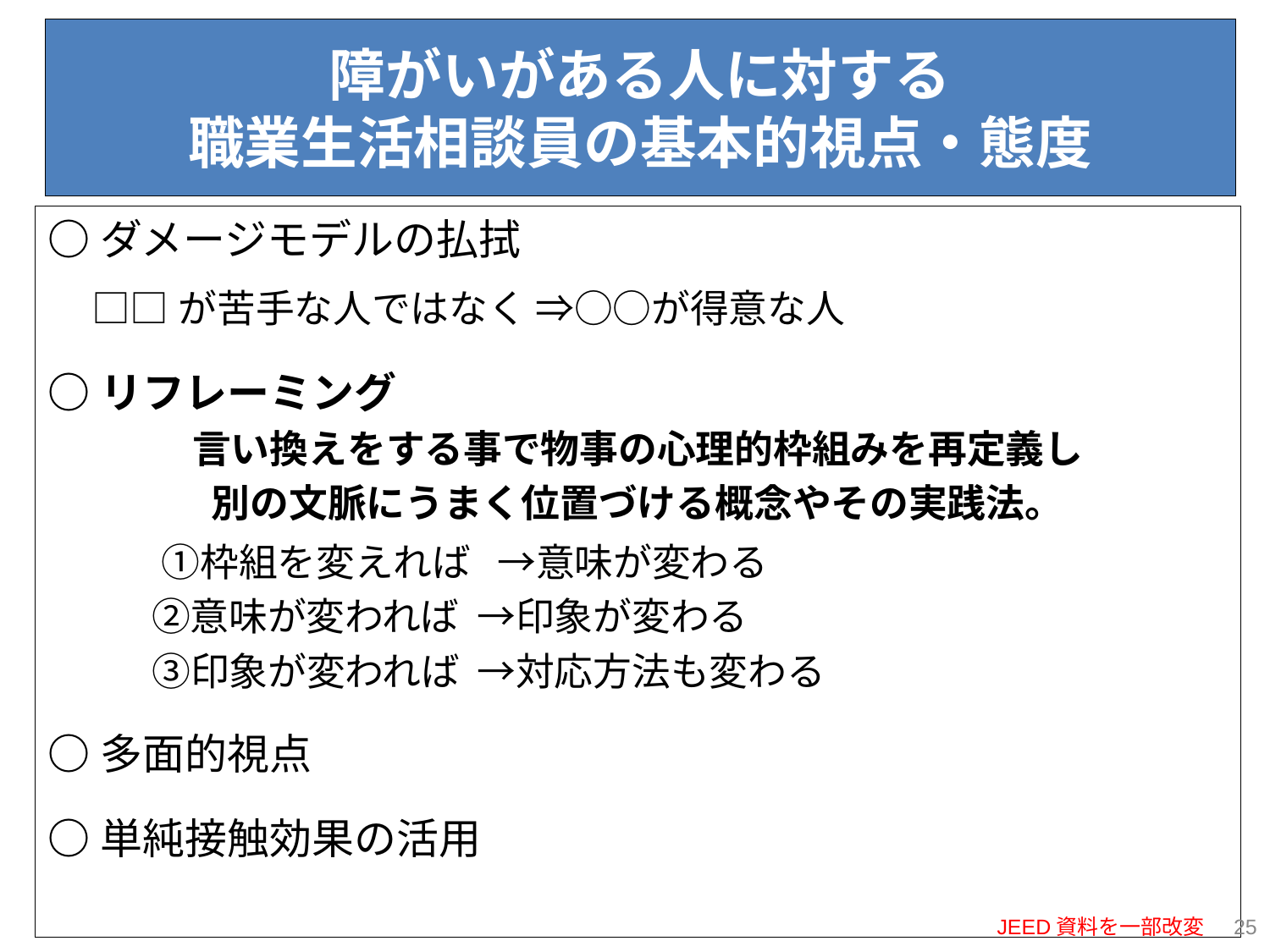

# 障がいがある人に対する 職業生活相談員の基本的視点・態度
○ダメージモデルの払拭
    □□が苦手な人ではなく ⇒○○が得意な人
○リフレーミング
言い換えをする事で物事の心理的枠組みを再定義し
　　　　 別の文脈にうまく位置づける概念やその実践法。
  　　①枠組を変えれば   →意味が変わる
  　　②意味が変われば  →印象が変わる
  　　③印象が変われば  →対応方法も変わる
○多面的視点
○単純接触効果の活用
JEED資料を一部改変
25